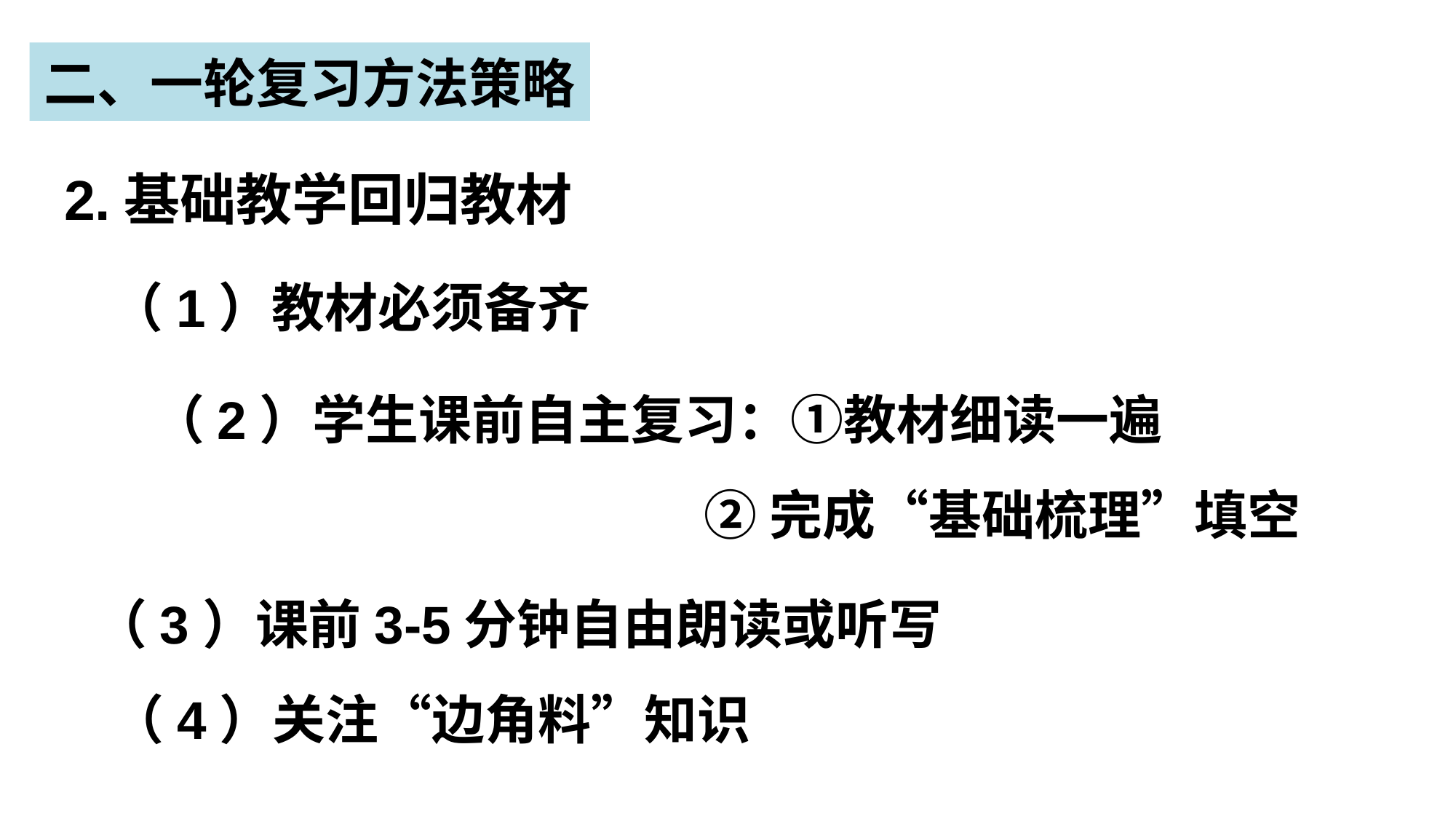

二、一轮复习方法策略
2.基础教学回归教材
（1）教材必须备齐
（2）学生课前自主复习：①教材细读一遍
                                              ②完成“基础梳理”填空
（3）课前3-5分钟自由朗读或听写
（4）关注“边角料”知识
夯实基础立足点首先放在课本上，课本是知识的载体，是学生学习生物学基础知识、形成基本技能和掌握基本方法的“蓝本”，必须重视课本的基础作用和示范作用。细读的意思就是不放过教材上的任何一个角落，包括正文、问题探讨、资料分析、思考与讨论、与生活的联系、科学前沿、楷体字、图表、旁栏、课后练习等等。虽然这次阅读可能学生抓不住重点，但至少通过阅读，他知道每个知识点在教材的大概位置，当老师强调重点时，他能快速找到对应内容。
关上书本，独立完成资料中“基础梳理”填空。这也是初步检测学生的基础知识掌握情况。